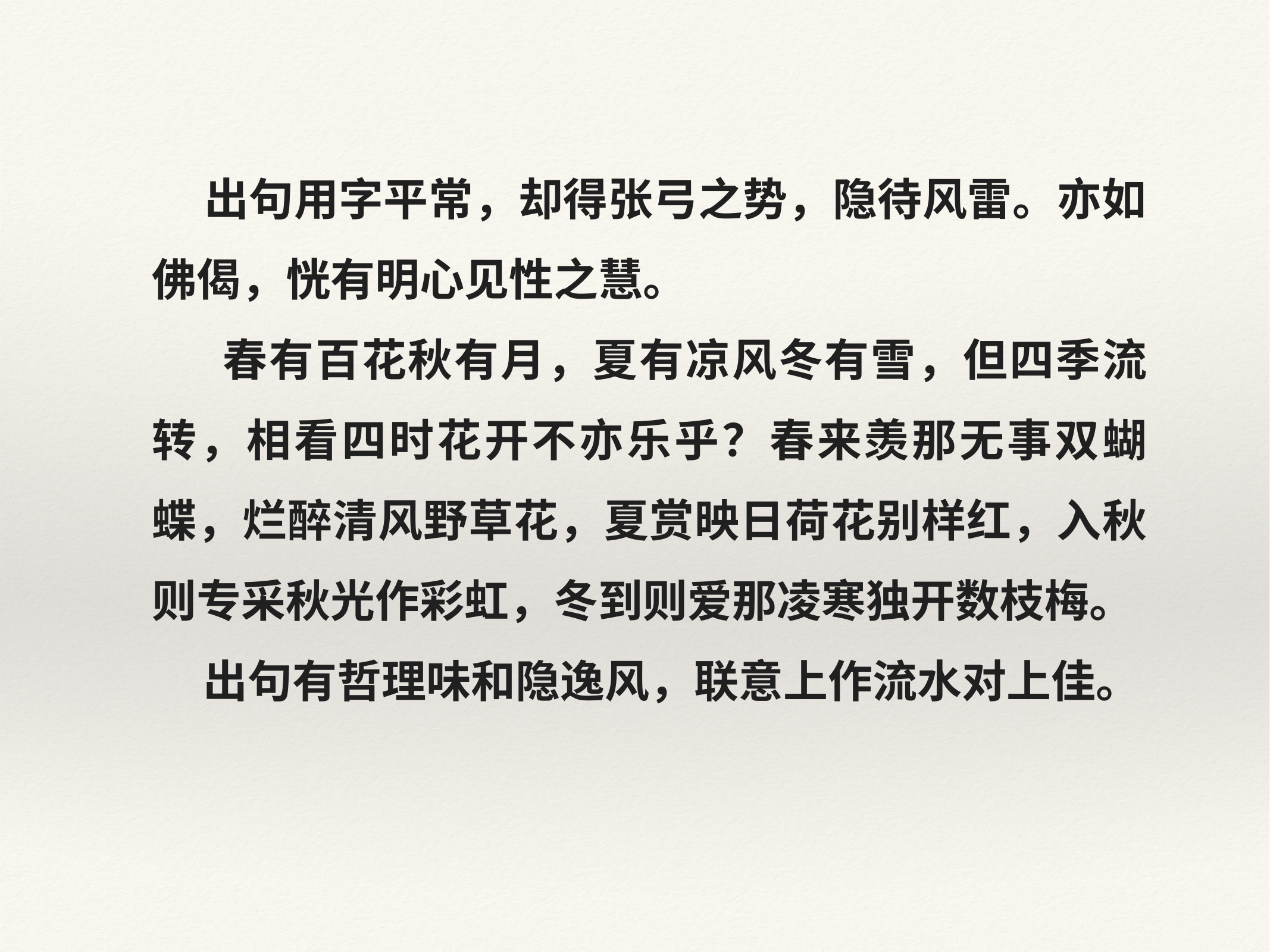

出句用字平常，却得张弓之势，隐待风雷。亦如佛偈，恍有明心见性之慧。
     春有百花秋有月，夏有凉风冬有雪，但四季流转，相看四时花开不亦乐乎？春来羡那无事双蝴蝶，烂醉清风野草花，夏赏映日荷花别样红，入秋则专采秋光作彩虹，冬到则爱那凌寒独开数枝梅。
    出句有哲理味和隐逸风，联意上作流水对上佳。